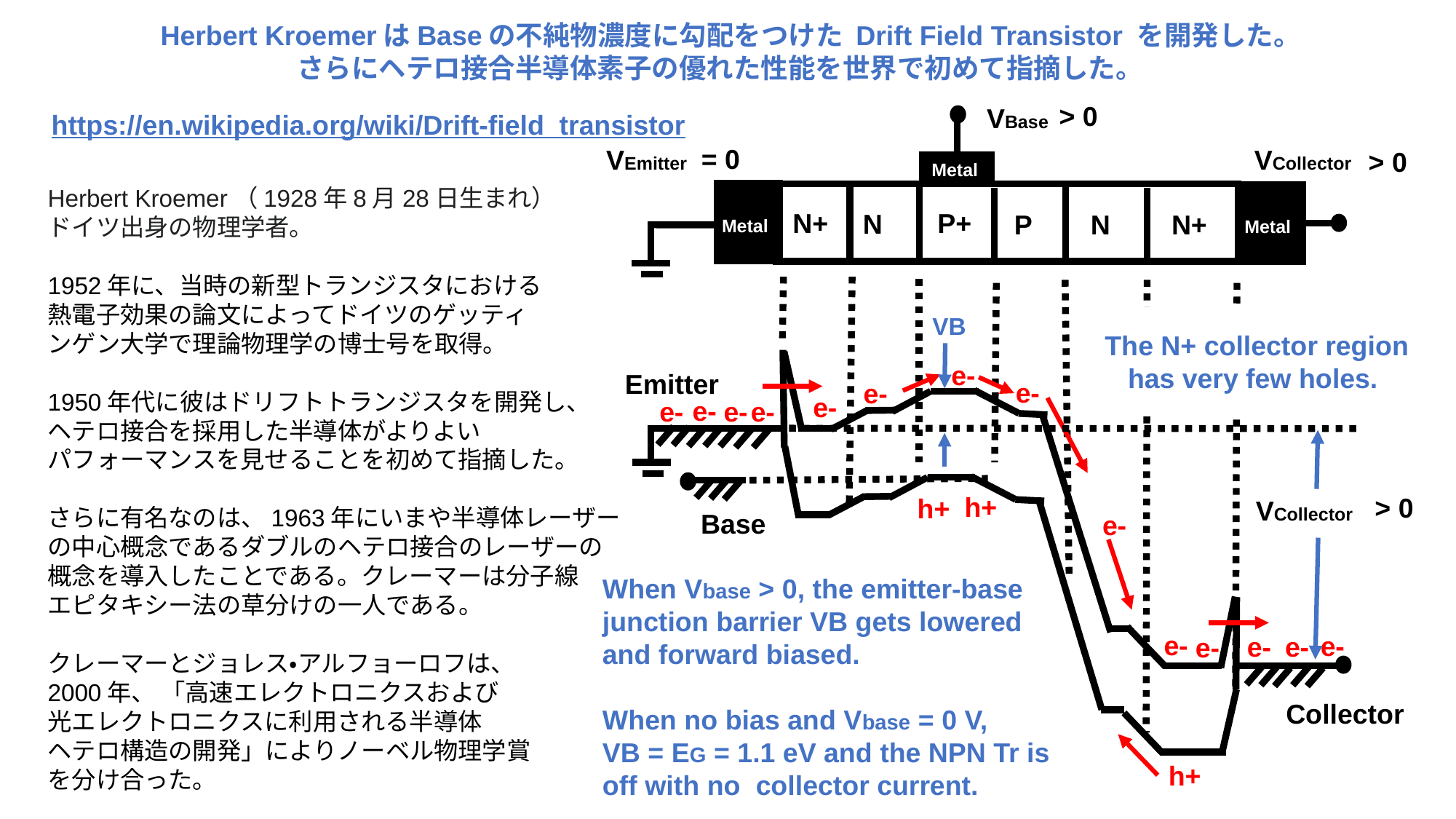

Herbert KroemerはBaseの不純物濃度に勾配をつけた Drift Field Transistor を開発した。
　　　　　さらにヘテロ接合半導体素子の優れた性能を世界で初めて指摘した。
> 0
VBase
https://en.wikipedia.org/wiki/Drift-field_transistor

= 0
VCollector
VEmitter
> 0

Metal
Herbert Kroemer（1928年8月28日生まれ）
ドイツ出身の物理学者。

1952年に、当時の新型トランジスタにおける
熱電子効果の論文によってドイツのゲッティ
ンゲン大学で理論物理学の博士号を取得。

1950年代に彼はドリフトトランジスタを開発し、
ヘテロ接合を採用した半導体がよりよい
パフォーマンスを見せることを初めて指摘した。

さらに有名なのは、1963年にいまや半導体レーザー
の中心概念であるダブルのヘテロ接合のレーザーの
概念を導入したことである。クレーマーは分子線
エピタキシー法の草分けの一人である。

クレーマーとジョレス・アルフョーロフは、
2000年、 「高速エレクトロニクスおよび
光エレクトロニクスに利用される半導体
ヘテロ構造の開発」によりノーベル物理学賞
を分け合った。

N+
P+
N
P
N
N+
Metal
Metal

VB
The N+ collector region
   has very few holes.
e-
Emitter
e-
e-
e-
e-
e-
e-
e-

h+
> 0
h+
VCollector
Base
e-
When Vbase > 0, the emitter-base junction barrier VB gets lowered and forward biased.

When no bias and Vbase = 0 V,
VB = EG = 1.1 eV and the NPN Tr is off with no  collector current.

e-
e-
e-
e-
e-

Collector
h+